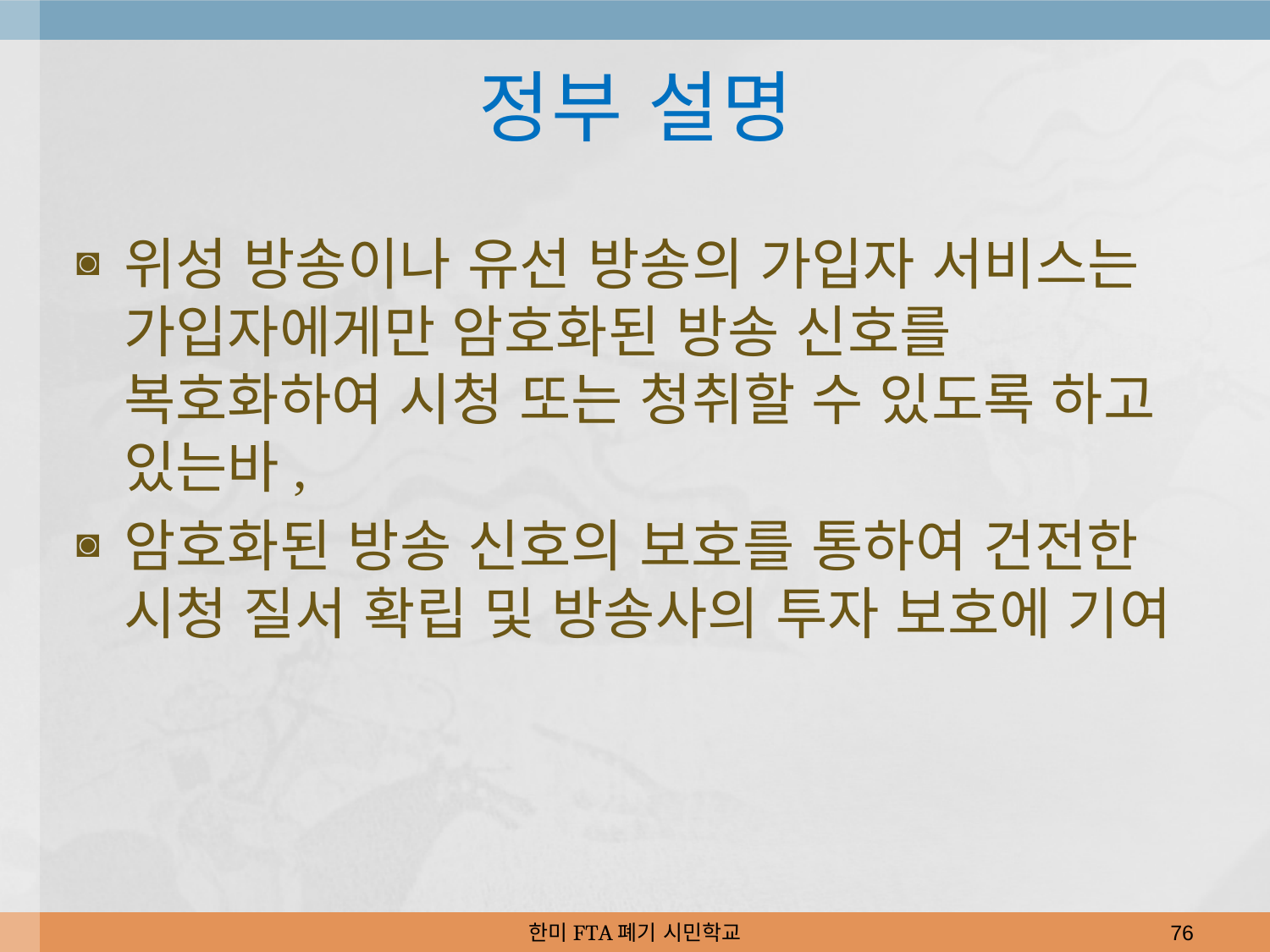

# 정부 설명
위성 방송이나 유선 방송의 가입자 서비스는 가입자에게만 암호화된 방송 신호를 복호화하여 시청 또는 청취할 수 있도록 하고 있는바,
암호화된 방송 신호의 보호를 통하여 건전한 시청 질서 확립 및 방송사의 투자 보호에 기여
한미FTA폐기 시민학교
76